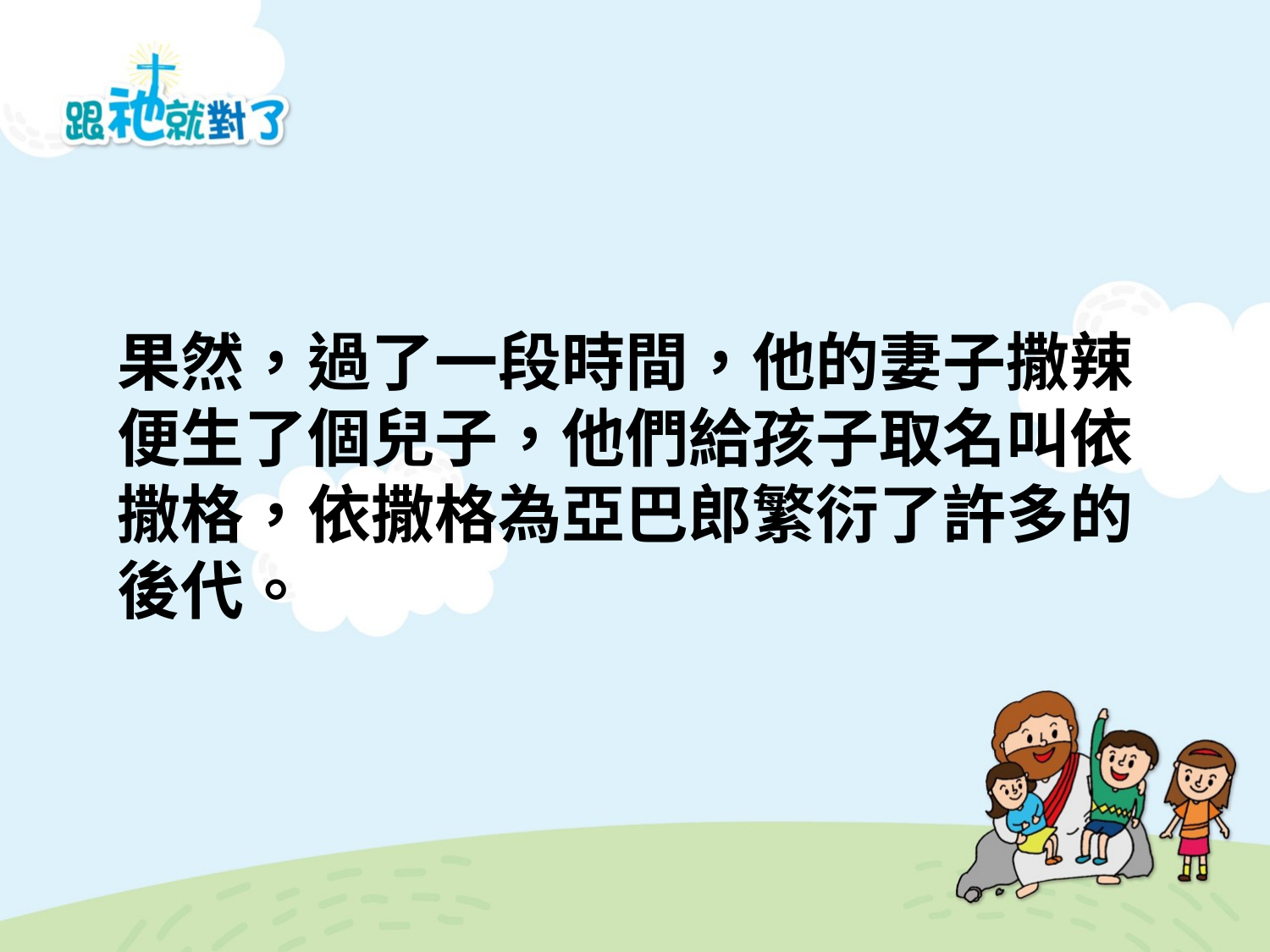

果然，過了一段時間，他的妻子撒辣便生了個兒子，他們給孩子取名叫依撒格，依撒格為亞巴郎繁衍了許多的後代。